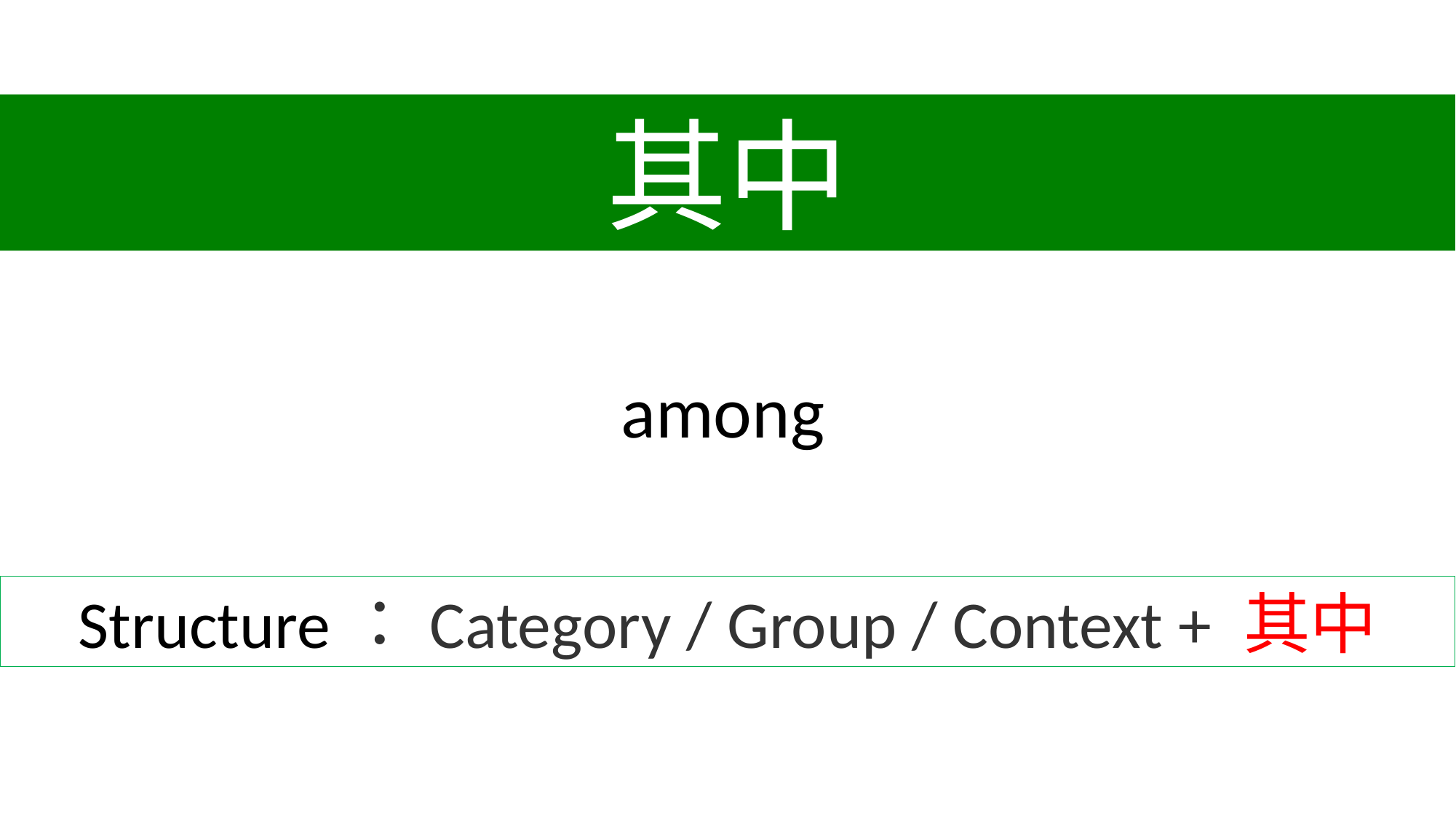

其中
among
Structure：Category / Group / Context + 其中